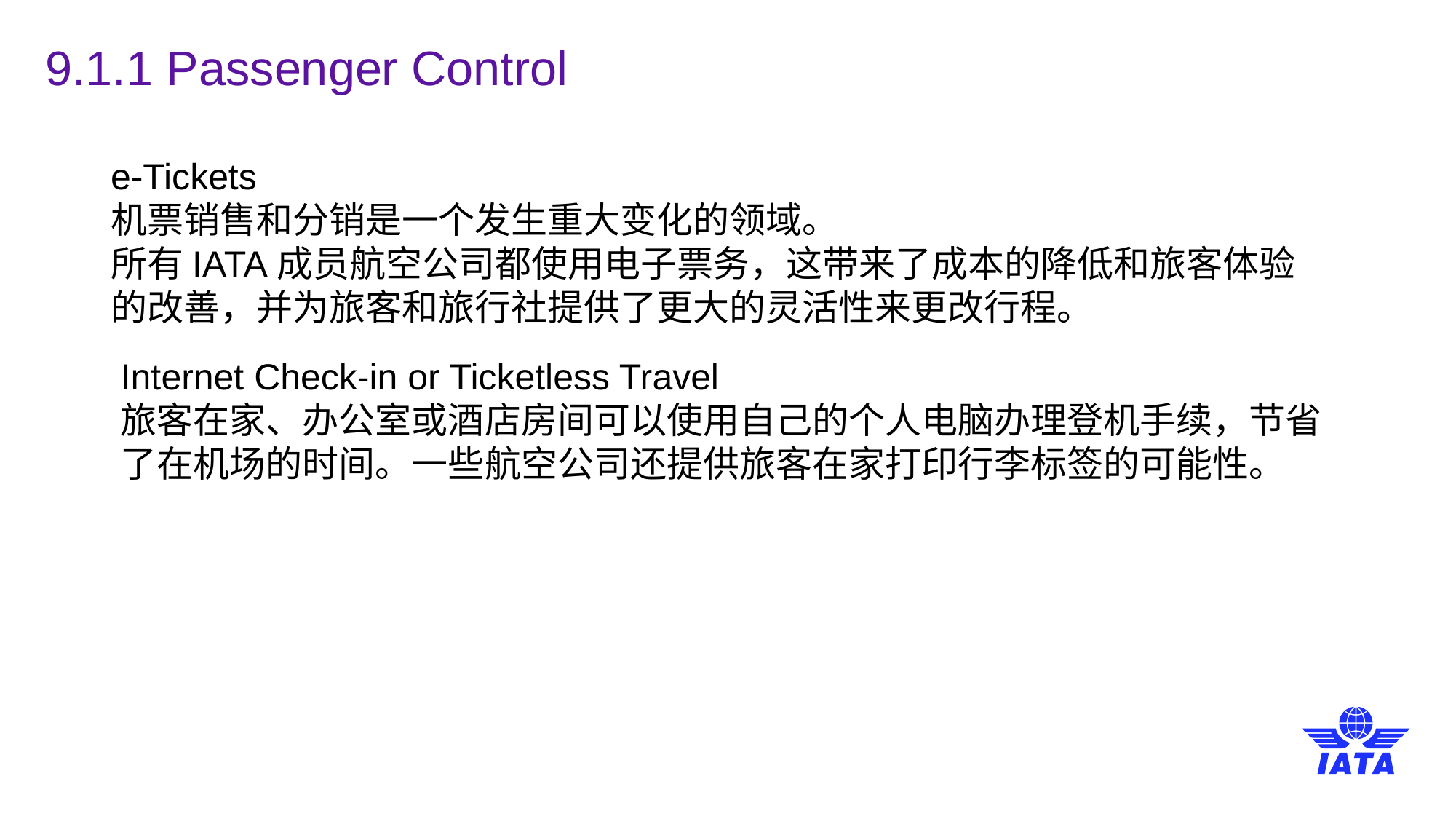

# 9.1.1 Passenger Control
e-Tickets
机票销售和分销是一个发生重大变化的领域。
所有IATA成员航空公司都使用电子票务，这带来了成本的降低和旅客体验的改善，并为旅客和旅行社提供了更大的灵活性来更改行程。
Internet Check-in or Ticketless Travel
旅客在家、办公室或酒店房间可以使用自己的个人电脑办理登机手续，节省了在机场的时间。一些航空公司还提供旅客在家打印行李标签的可能性。
6